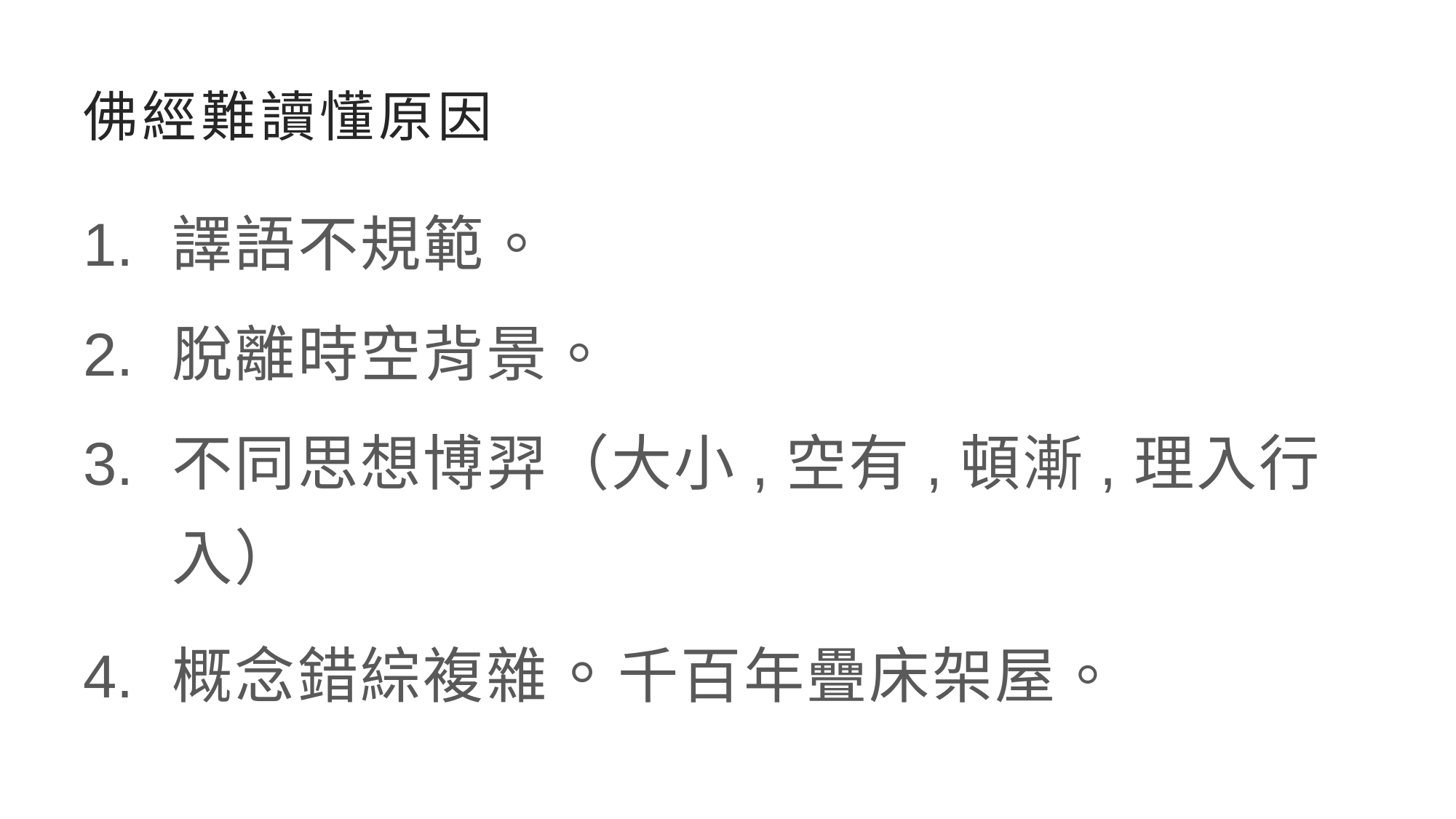

# 佛經難讀懂原因
譯語不規範。
脫離時空背景。
不同思想博羿（大小,空有,頓漸,理入行入）
概念錯綜複雜。千百年疊床架屋。